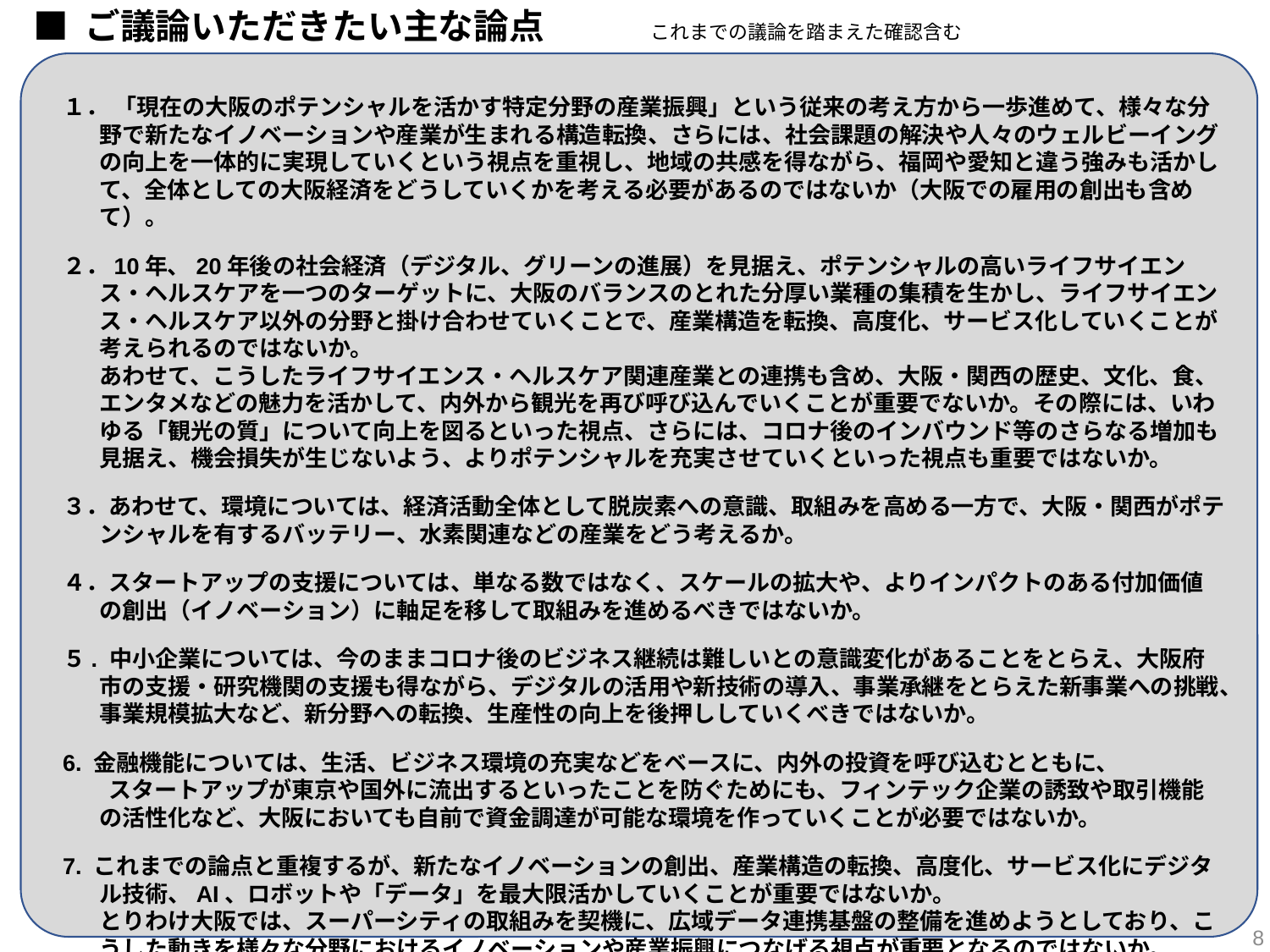

■ ご議論いただきたい主な論点　　　これまでの議論を踏まえた確認含む

１． 「現在の大阪のポテンシャルを活かす特定分野の産業振興」という従来の考え方から一歩進めて、様々な分野で新たなイノベーションや産業が生まれる構造転換、さらには、社会課題の解決や人々のウェルビーイングの向上を一体的に実現していくという視点を重視し、地域の共感を得ながら、福岡や愛知と違う強みも活かして、全体としての大阪経済をどうしていくかを考える必要があるのではないか（大阪での雇用の創出も含めて）。
２．10年、20年後の社会経済（デジタル、グリーンの進展）を見据え、ポテンシャルの高いライフサイエンス・ヘルスケアを一つのターゲットに、大阪のバランスのとれた分厚い業種の集積を生かし、ライフサイエンス・ヘルスケア以外の分野と掛け合わせていくことで、産業構造を転換、高度化、サービス化していくことが考えられるのではないか。
あわせて、こうしたライフサイエンス・ヘルスケア関連産業との連携も含め、大阪・関西の歴史、文化、食、エンタメなどの魅力を活かして、内外から観光を再び呼び込んでいくことが重要でないか。その際には、いわゆる「観光の質」について向上を図るといった視点、さらには、コロナ後のインバウンド等のさらなる増加も見据え、機会損失が生じないよう、よりポテンシャルを充実させていくといった視点も重要ではないか。
３．あわせて、環境については、経済活動全体として脱炭素への意識、取組みを高める一方で、大阪・関西がポテンシャルを有するバッテリー、水素関連などの産業をどう考えるか。
４．スタートアップの支援については、単なる数ではなく、スケールの拡大や、よりインパクトのある付加価値の創出（イノベーション）に軸足を移して取組みを進めるべきではないか。
５. 中小企業については、今のままコロナ後のビジネス継続は難しいとの意識変化があることをとらえ、大阪府市の支援・研究機関の支援も得ながら、デジタルの活用や新技術の導入、事業承継をとらえた新事業への挑戦、事業規模拡大など、新分野への転換、生産性の向上を後押ししていくべきではないか。
6. 金融機能については、生活、ビジネス環境の充実などをベースに、内外の投資を呼び込むとともに、
　　スタートアップが東京や国外に流出するといったことを防ぐためにも、フィンテック企業の誘致や取引機能の活性化など、大阪においても自前で資金調達が可能な環境を作っていくことが必要ではないか。
7. これまでの論点と重複するが、新たなイノベーションの創出、産業構造の転換、高度化、サービス化にデジタル技術、AI、ロボットや「データ」を最大限活かしていくことが重要ではないか。
とりわけ大阪では、スーパーシティの取組みを契機に、広域データ連携基盤の整備を進めようとしており、こうした動きを様々な分野におけるイノベーションや産業振興につなげる視点が重要となるのではないか。

8